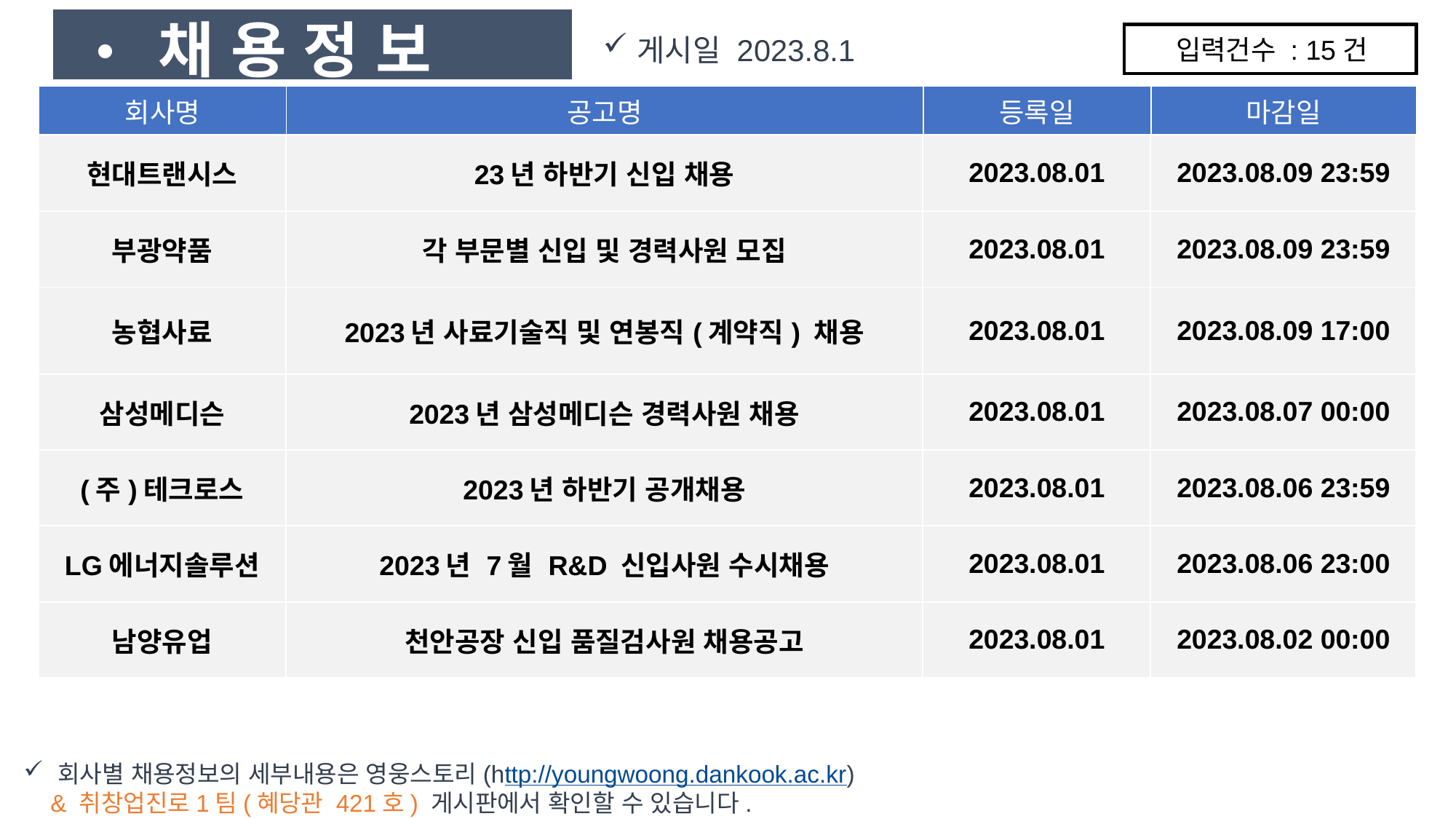

• 채 용 정 보

게시일 2023.8.1
입력건수 : 15건
| 회사명 | 공고명 | 등록일 | 마감일 |
| --- | --- | --- | --- |

| 현대트랜시스 | 23년 하반기 신입 채용 | 2023.08.01 | 2023.08.09 23:59 |
| --- | --- | --- | --- |
| 부광약품 | 각 부문별 신입 및 경력사원 모집 | 2023.08.01 | 2023.08.09 23:59 |
| 농협사료 | 2023년 사료기술직 및 연봉직(계약직) 채용 | 2023.08.01 | 2023.08.09 17:00 |
| 삼성메디슨 | 2023년 삼성메디슨 경력사원 채용 | 2023.08.01 | 2023.08.07 00:00 |
| (주)테크로스 | 2023년 하반기 공개채용 | 2023.08.01 | 2023.08.06 23:59 |
| LG에너지솔루션 | 2023년 7월 R&D 신입사원 수시채용 | 2023.08.01 | 2023.08.06 23:00 |
| 남양유업 | 천안공장 신입 품질검사원 채용공고 | 2023.08.01 | 2023.08.02 00:00 |

회사별 채용정보의 세부내용은 영웅스토리(http://youngwoong.dankook.ac.kr)
    & 취창업진로1팀(혜당관 421호) 게시판에서 확인할 수 있습니다.